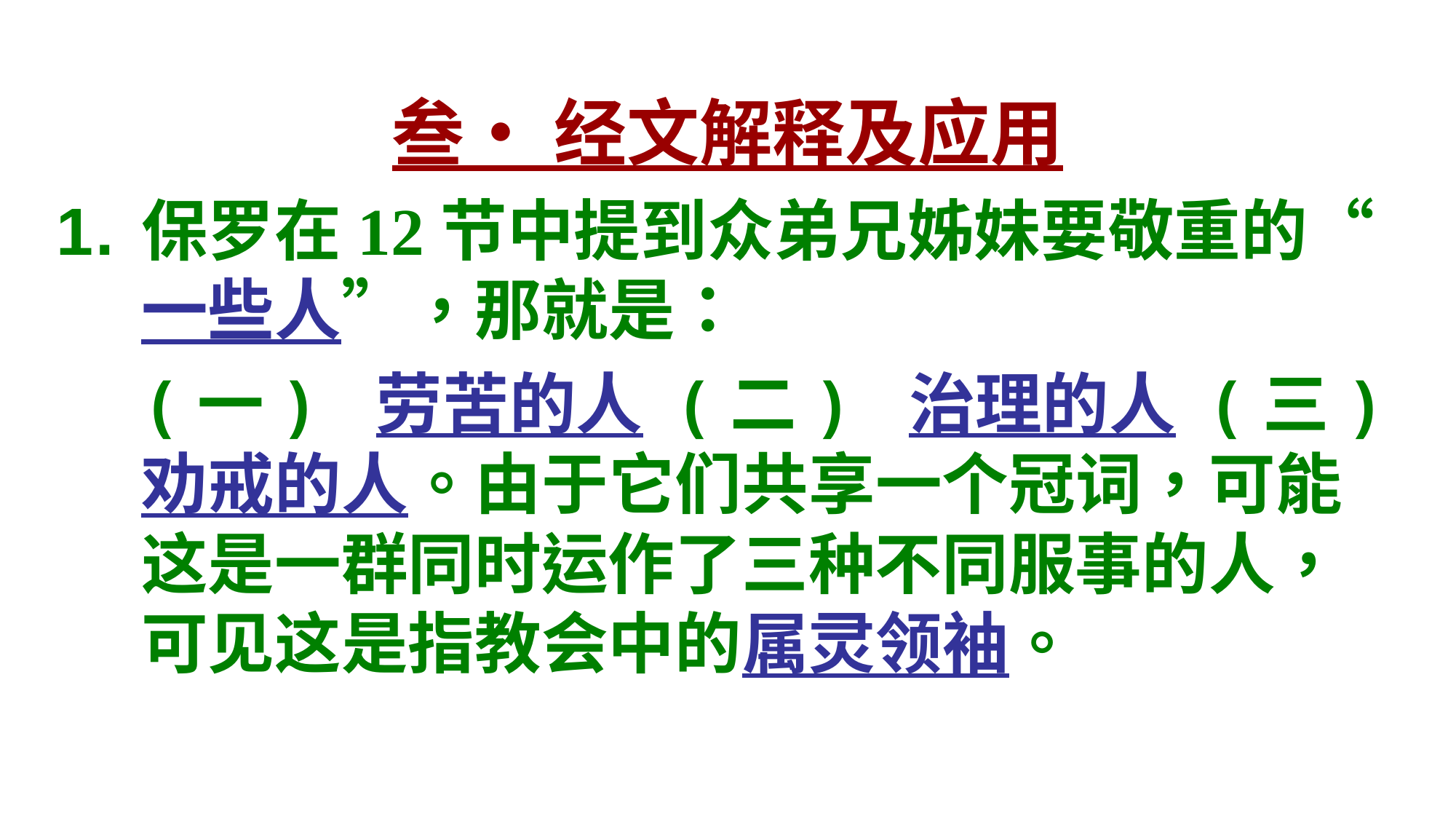

叁‧ 经文解释及应用
保罗在12节中提到众弟兄姊妹要敬重的“一些人”，那就是：
	(一) 劳苦的人 (二) 治理的人 (三) 劝戒的人。由于它们共享一个冠词，可能这是一群同时运作了三种不同服事的人，可见这是指教会中的属灵领袖。